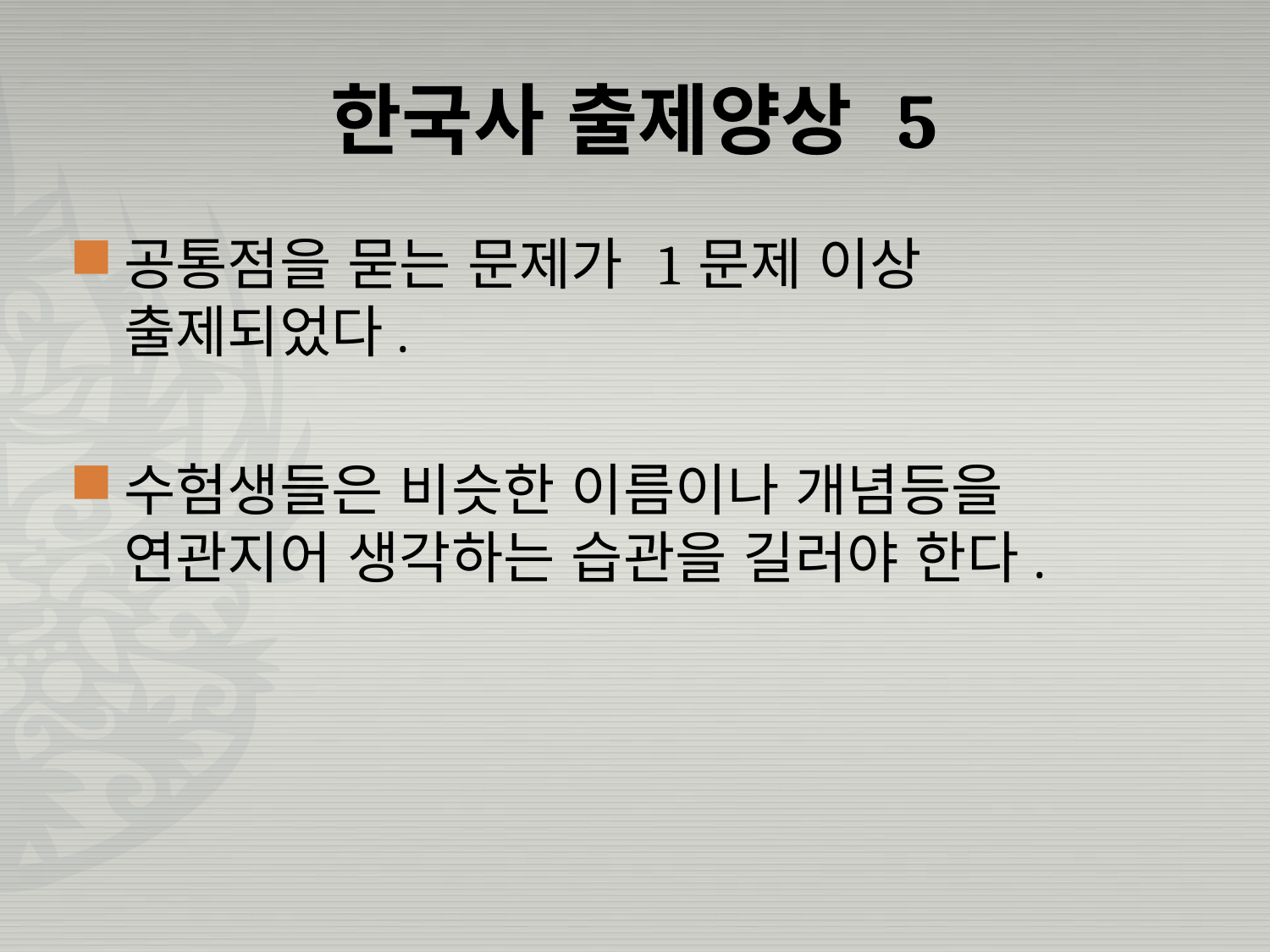

# 한국사 출제양상 5
공통점을 묻는 문제가 1문제 이상 출제되었다.

수험생들은 비슷한 이름이나 개념등을 연관지어 생각하는 습관을 길러야 한다.